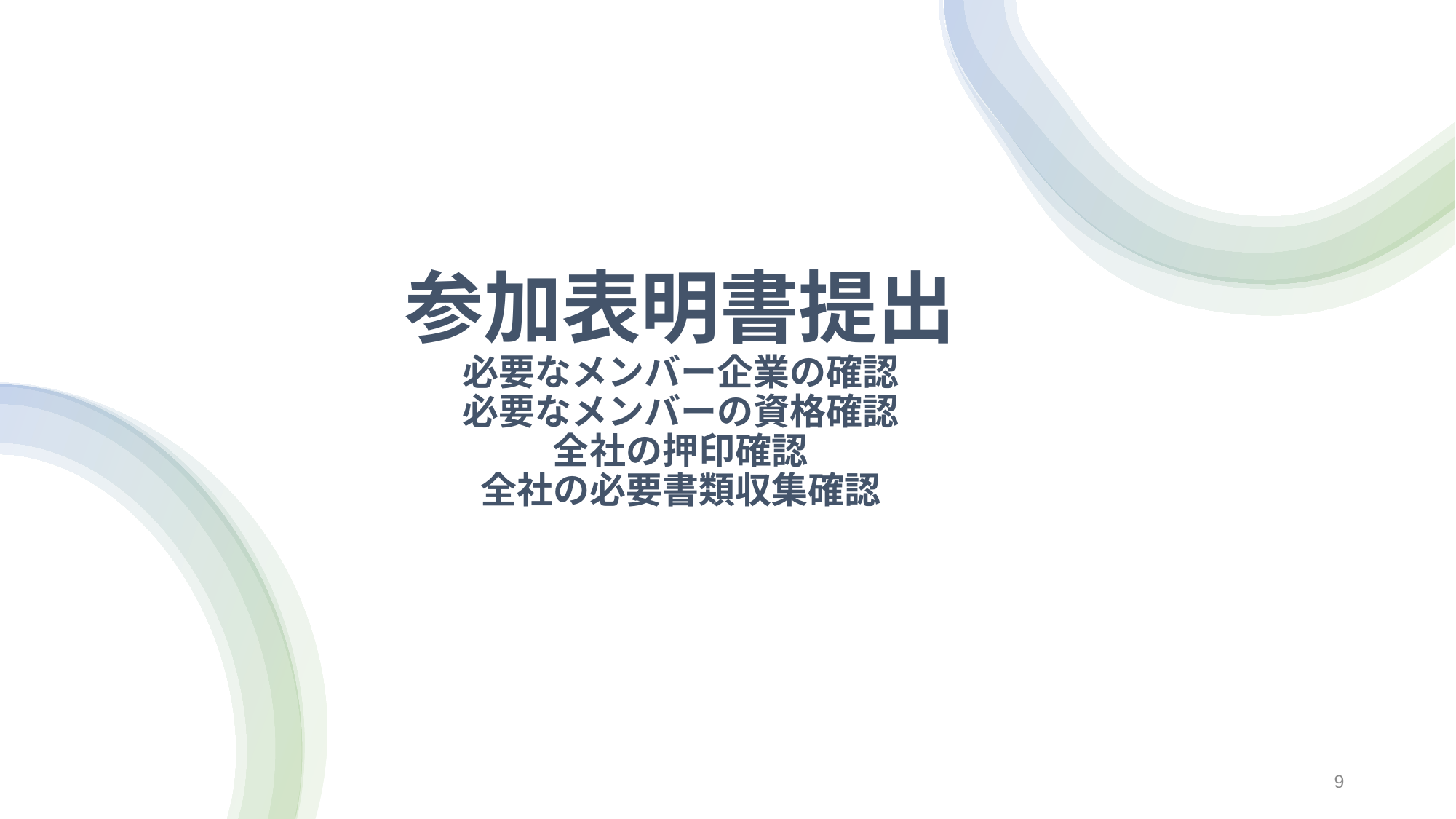

# 参加表明書提出 必要なメンバー企業の確認 必要なメンバーの資格確認 全社の押印確認 全社の必要書類収集確認

9